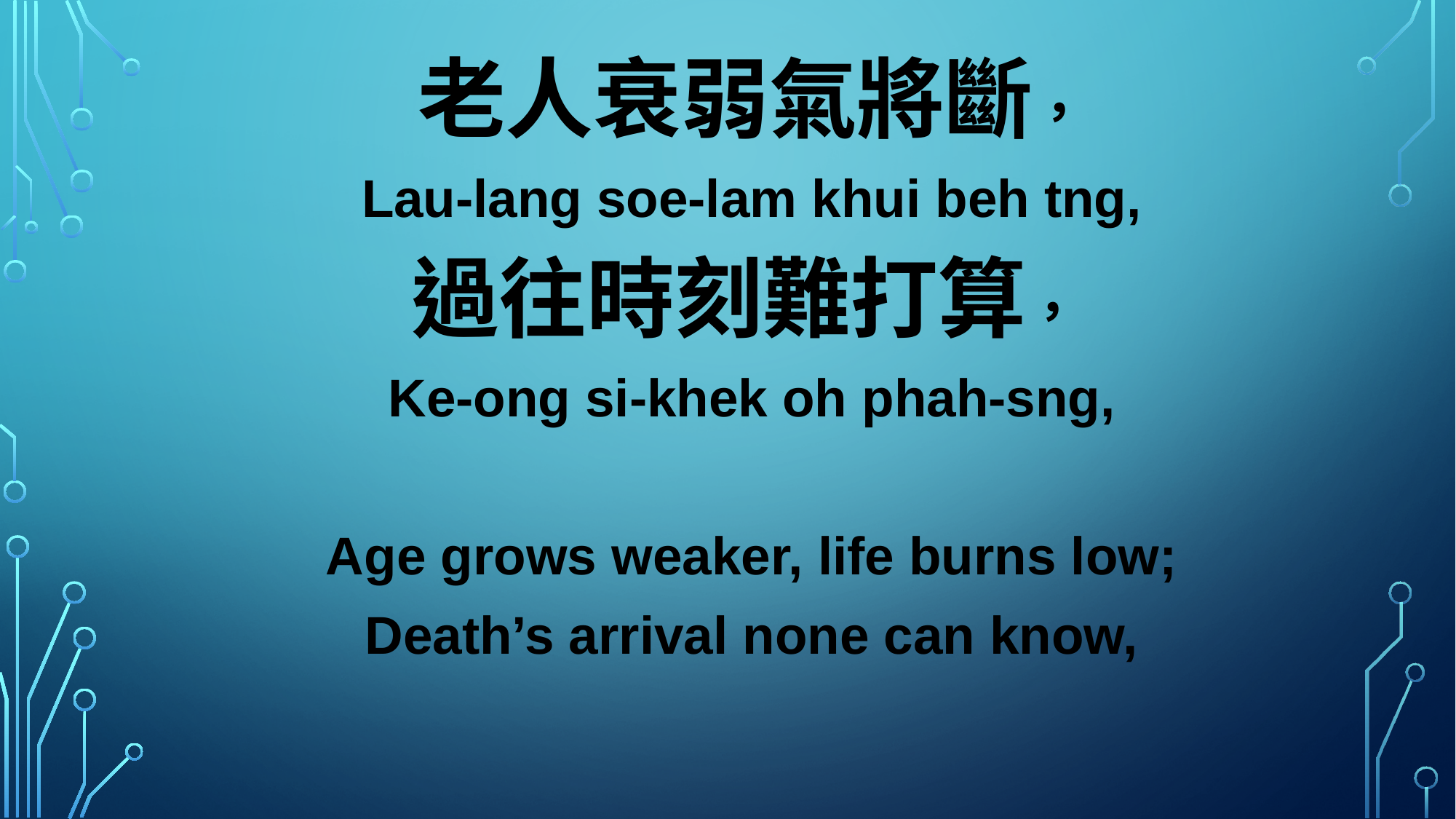

老人衰弱氣將斷，
Lau-lang soe-lam khui beh tng,
過往時刻難打算，
Ke-ong si-khek oh phah-sng,

Age grows weaker, life burns low;
Death’s arrival none can know,